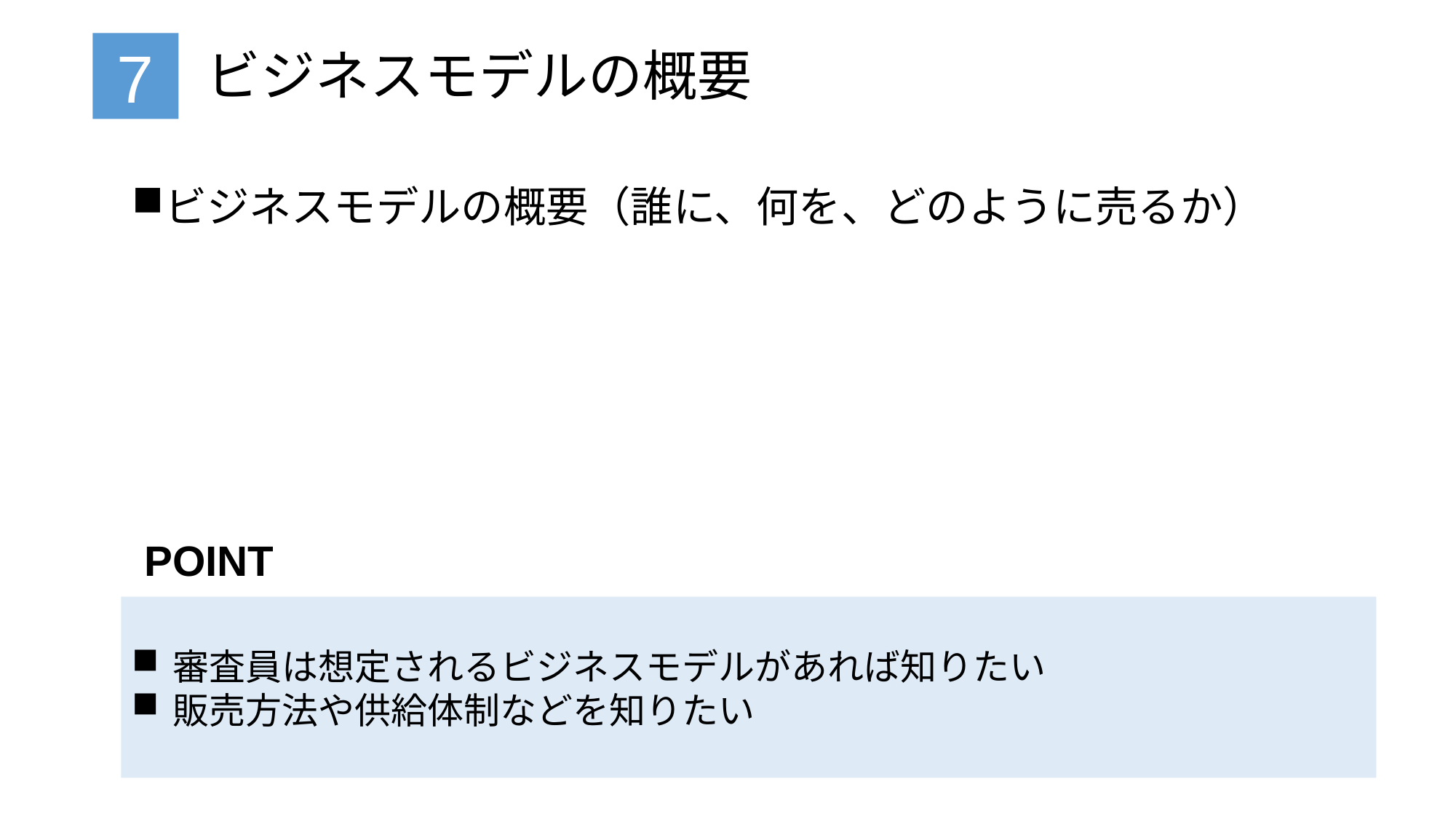

# ビジネスモデルの概要
7
ビジネスモデルの概要（誰に、何を、どのように売るか）
POINT
審査員は想定されるビジネスモデルがあれば知りたい
販売方法や供給体制などを知りたい